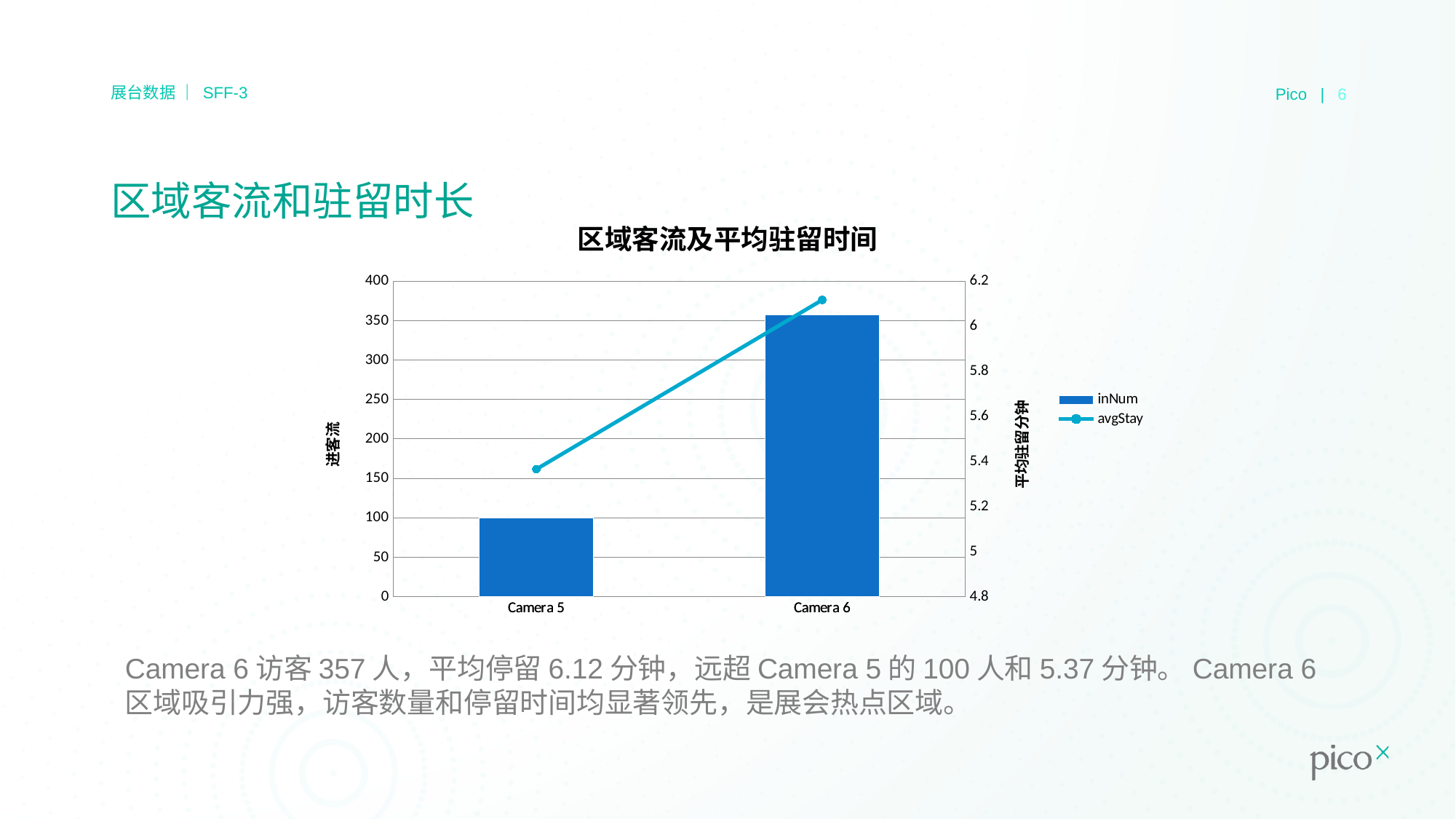

Pico   |
6
展台数据 ｜ SFF-3
# 区域客流和驻留时长

### Chart: 区域客流及平均驻留时间

| Category |  |  |
|---|---|---|
| Camera 5 | 100.0 | 5.36566265 |
| Camera 6 | 357.0 | 6.116858239999997 |
Camera 6访客357人，平均停留6.12分钟，远超Camera 5的100人和5.37分钟。Camera 6区域吸引力强，访客数量和停留时间均显著领先，是展会热点区域。